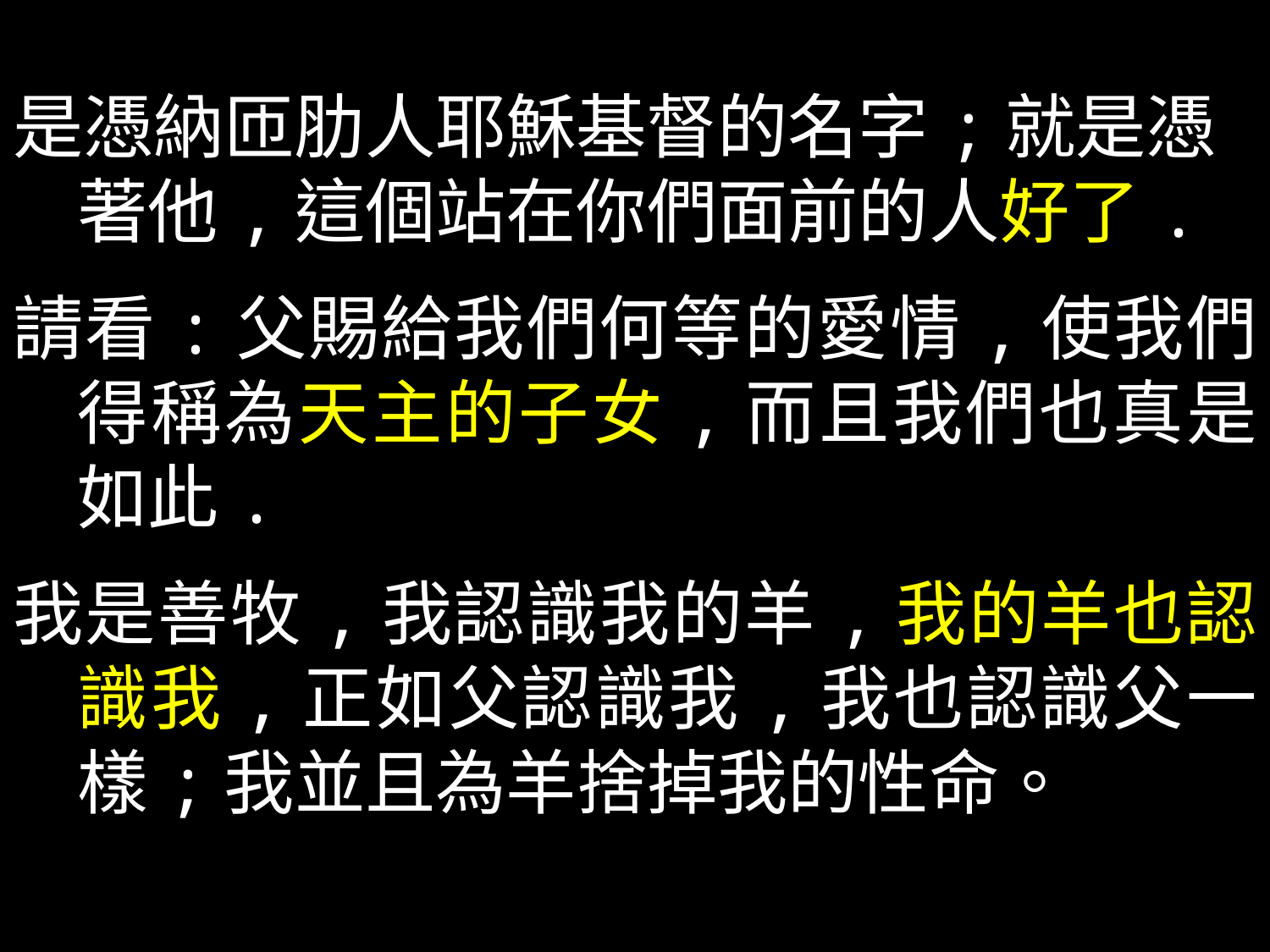

是憑納匝肋人耶穌基督的名字;就是憑著他,這個站在你們面前的人好了.
請看:父賜給我們何等的愛情,使我們得稱為天主的子女,而且我們也真是如此.
我是善牧,我認識我的羊,我的羊也認識我,正如父認識我,我也認識父一樣;我並且為羊捨掉我的性命。